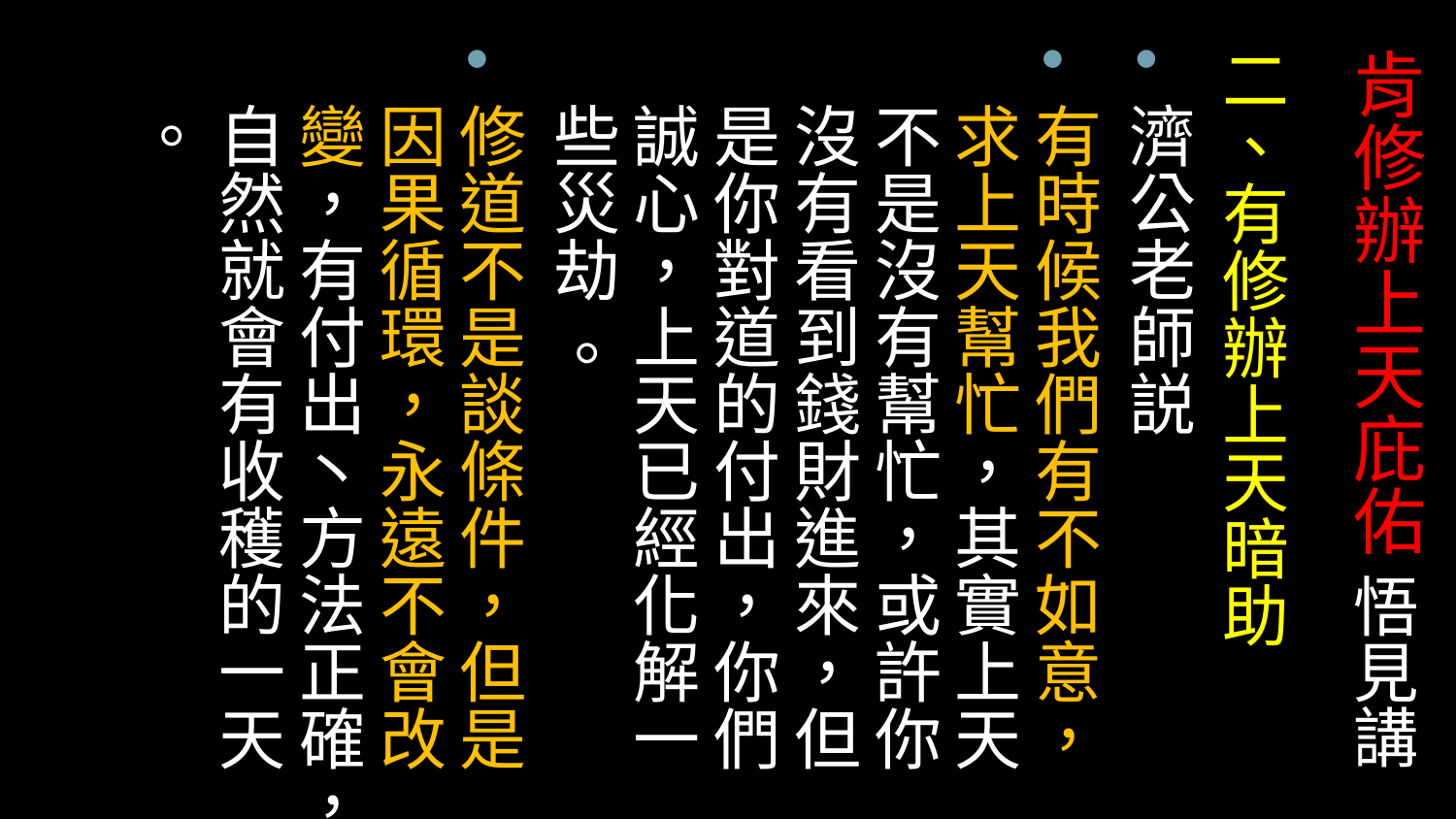

# 肯修辦上天庇佑 悟見講
二、有修辦上天暗助
濟公老師説
有時候我們有不如意，求上天幫忙，其實上天不是沒有幫忙，或許你沒有看到錢財進來，但是你對道的付出，你們誠心，上天已經化解一些災劫 。
修道不是談條件，但是因果循環，永遠不會改變，有付出丶方法正確，自然就會有收穫的一天 。